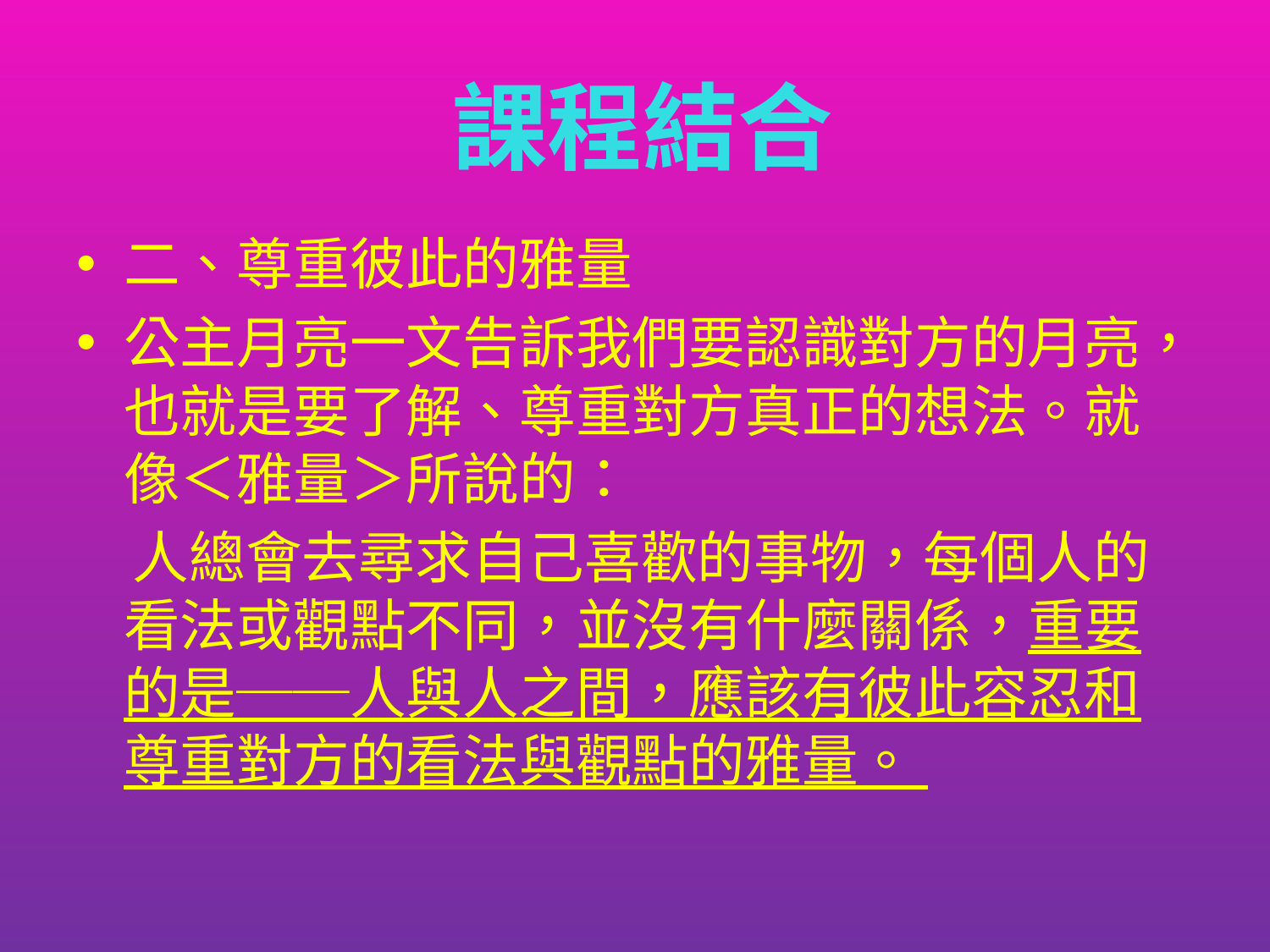

# 課程結合
二、尊重彼此的雅量
公主月亮一文告訴我們要認識對方的月亮，也就是要了解、尊重對方真正的想法。就像＜雅量＞所說的：
　人總會去尋求自己喜歡的事物，每個人的看法或觀點不同，並沒有什麼關係，重要的是──人與人之間，應該有彼此容忍和尊重對方的看法與觀點的雅量。